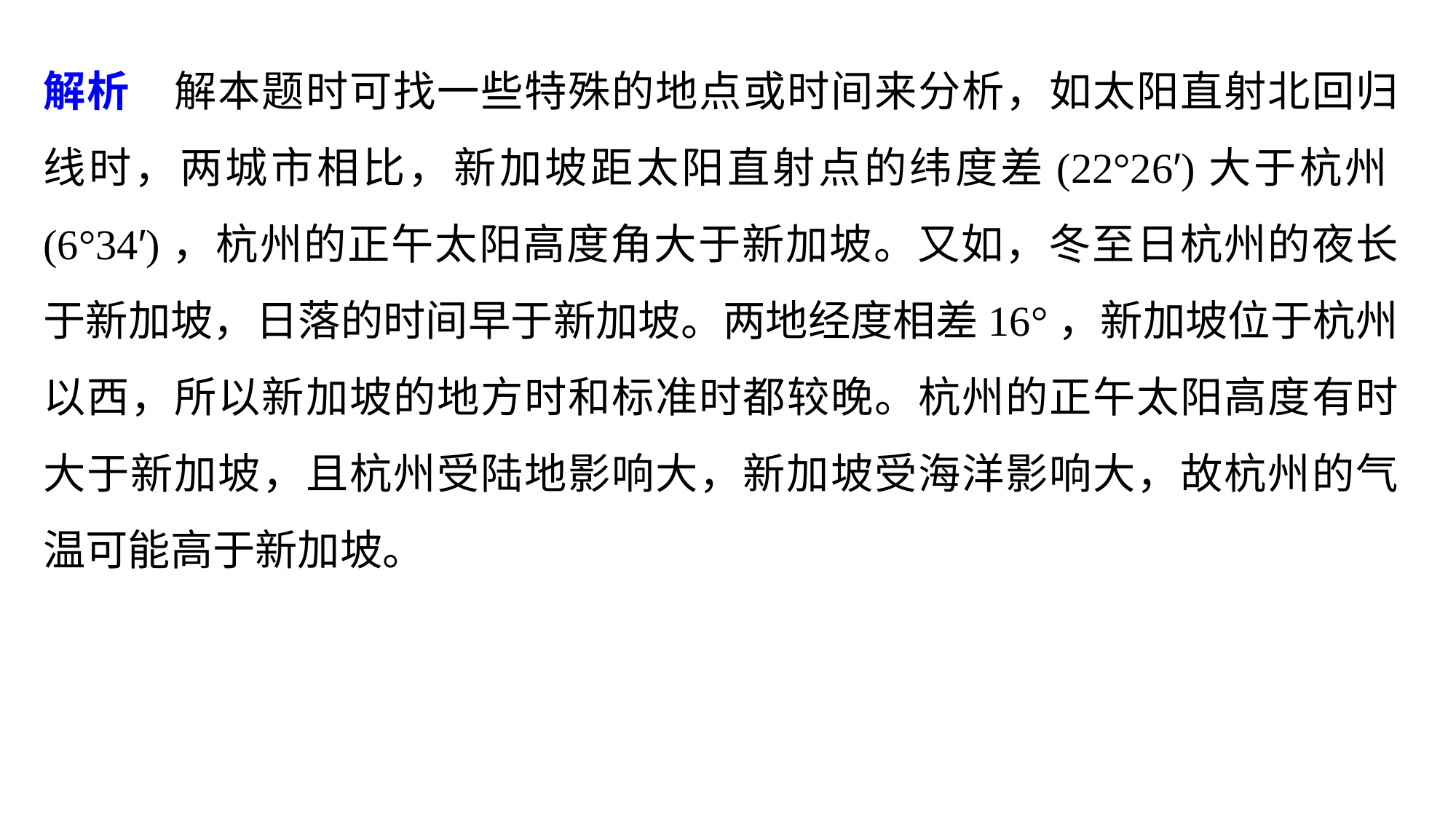

解析　解本题时可找一些特殊的地点或时间来分析，如太阳直射北回归线时，两城市相比，新加坡距太阳直射点的纬度差(22°26′)大于杭州(6°34′)，杭州的正午太阳高度角大于新加坡。又如，冬至日杭州的夜长于新加坡，日落的时间早于新加坡。两地经度相差16°，新加坡位于杭州以西，所以新加坡的地方时和标准时都较晚。杭州的正午太阳高度有时大于新加坡，且杭州受陆地影响大，新加坡受海洋影响大，故杭州的气温可能高于新加坡。